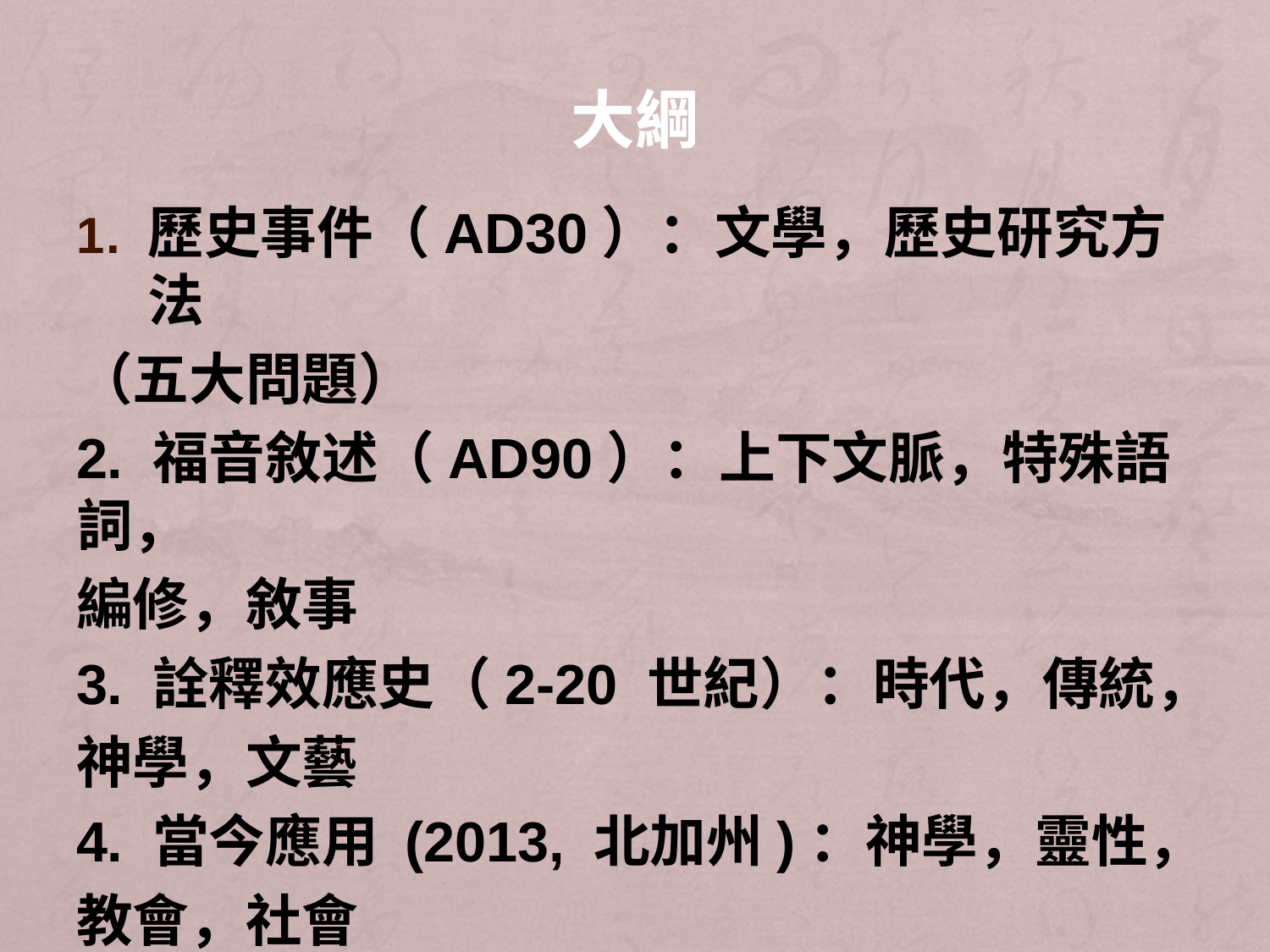

# 大綱
歷史事件（AD30）：文學，歷史研究方法
（五大問題）
2. 福音敘述（AD90）：上下文脈，特殊語詞，
編修，敘事
3. 詮釋效應史（2-20 世紀）：時代，傳統，
神學，文藝
4. 當今應用 (2013, 北加州)：神學，靈性，
教會，社會